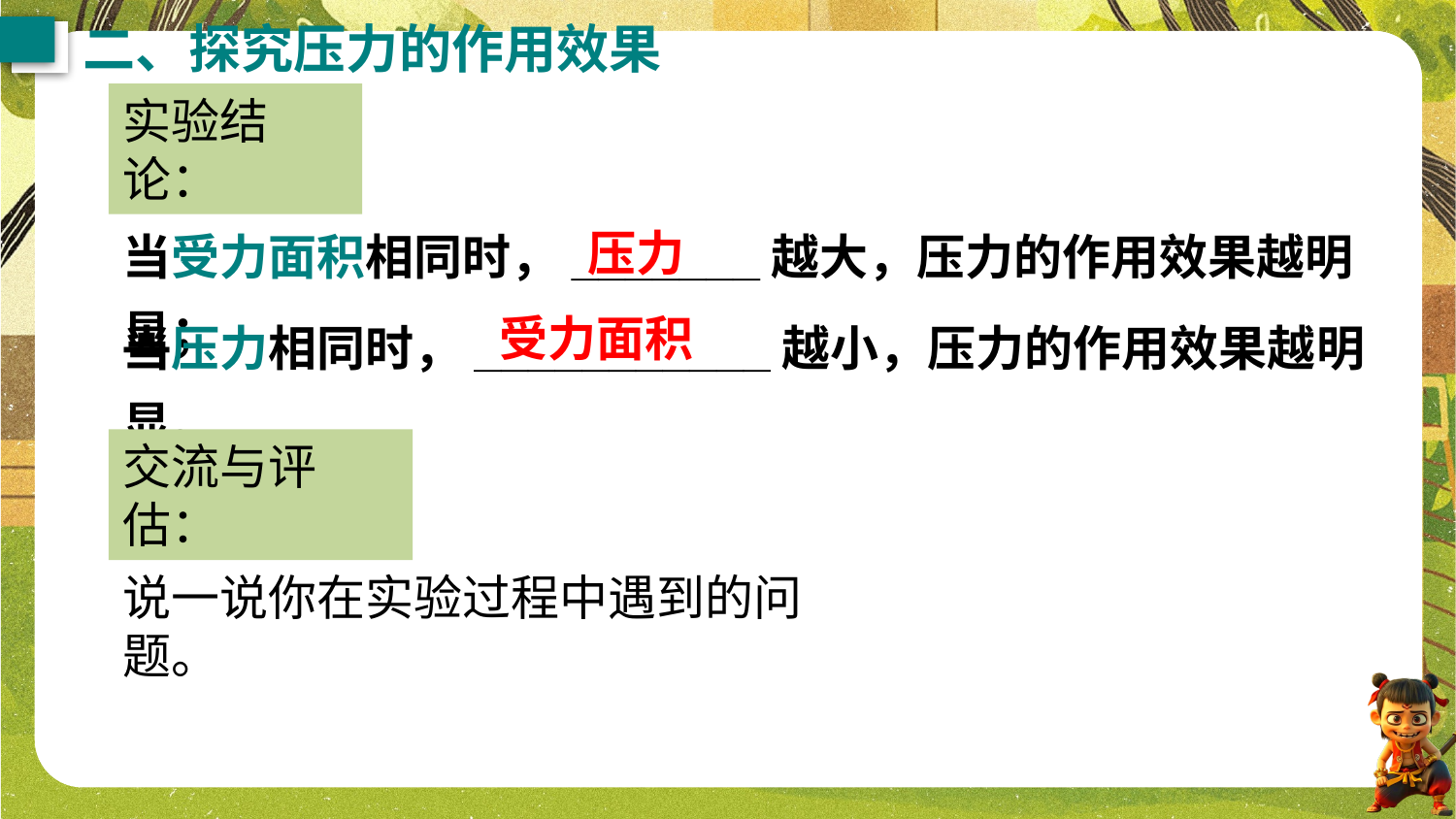

二、探究压力的作用效果

实验结论：
当受力面积相同时，_______越大，压力的作用效果越明显；
压力
当压力相同时，___________越小，压力的作用效果越明显。
受力面积
交流与评估：
说一说你在实验过程中遇到的问题。